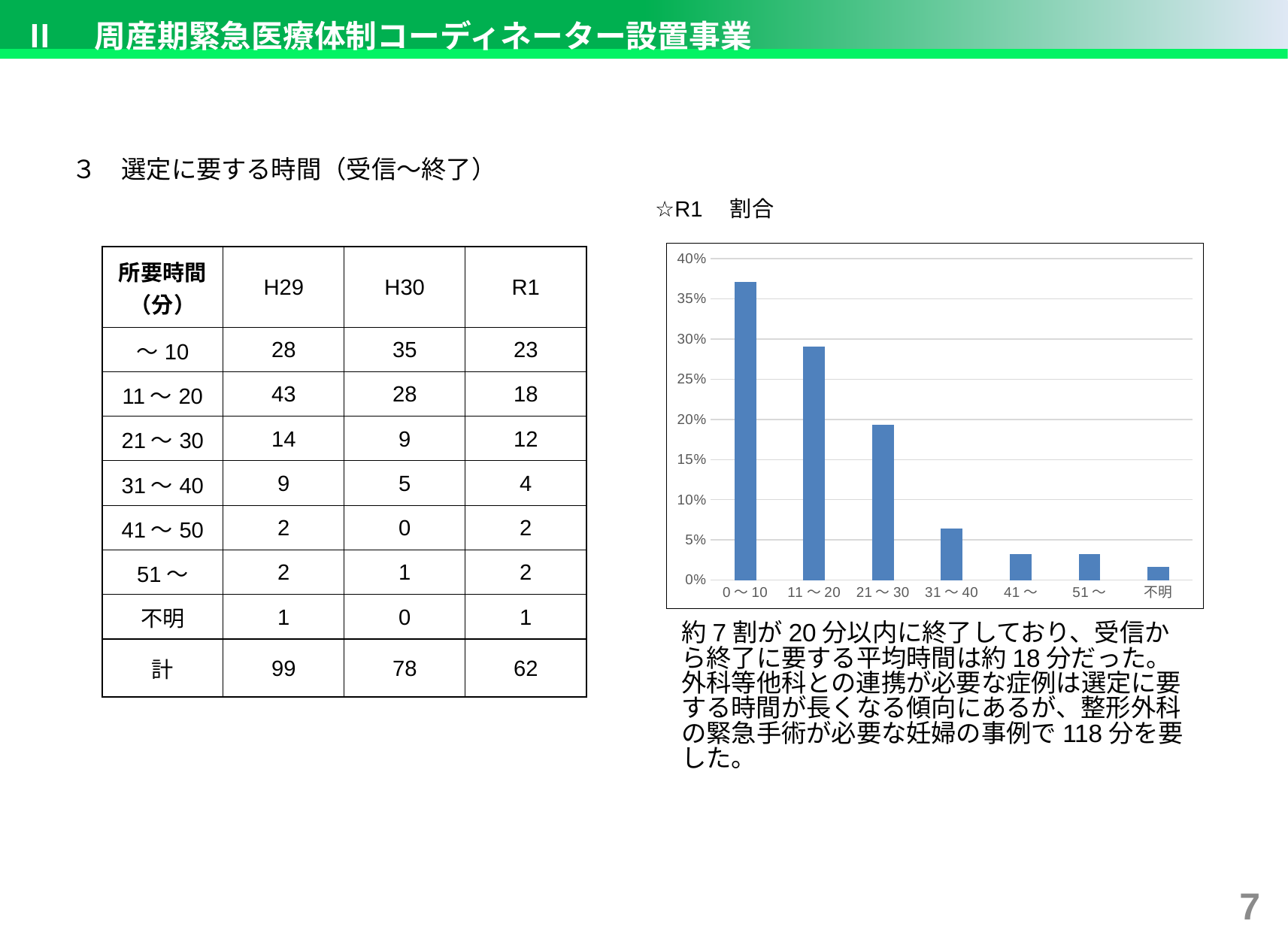

Ⅱ　周産期緊急医療体制コーディネーター設置事業

３　選定に要する時間（受信～終了）
☆R1　割合

### Chart

| Category |  |
|---|---|
| 0～10 | 0.3709677419354839 |
| 11～20 | 0.2903225806451613 |
| 21～30 | 0.1935483870967742 |
| 31～40 | 0.06451612903225806 |
| 41～ | 0.03225806451612903 |
| 51～ | 0.03225806451612903 |
| 不明 | 0.016129032258064516 |
| 所要時間（分） | H29 | H30 | R1 |
| --- | --- | --- | --- |
| ～10 | 28 | 35 | 23 |
| 11～20 | 43 | 28 | 18 |
| 21～30 | 14 | 9 | 12 |
| 31～40 | 9 | 5 | 4 |
| 41～50 | 2 | 0 | 2 |
| 51～ | 2 | 1 | 2 |
| 不明 | 1 | 0 | 1 |
| 計 | 99 | 78 | 62 |
約7割が20分以内に終了しており、受信から終了に要する平均時間は約18分だった。
外科等他科との連携が必要な症例は選定に要する時間が長くなる傾向にあるが、整形外科の緊急手術が必要な妊婦の事例で118分を要した。
7